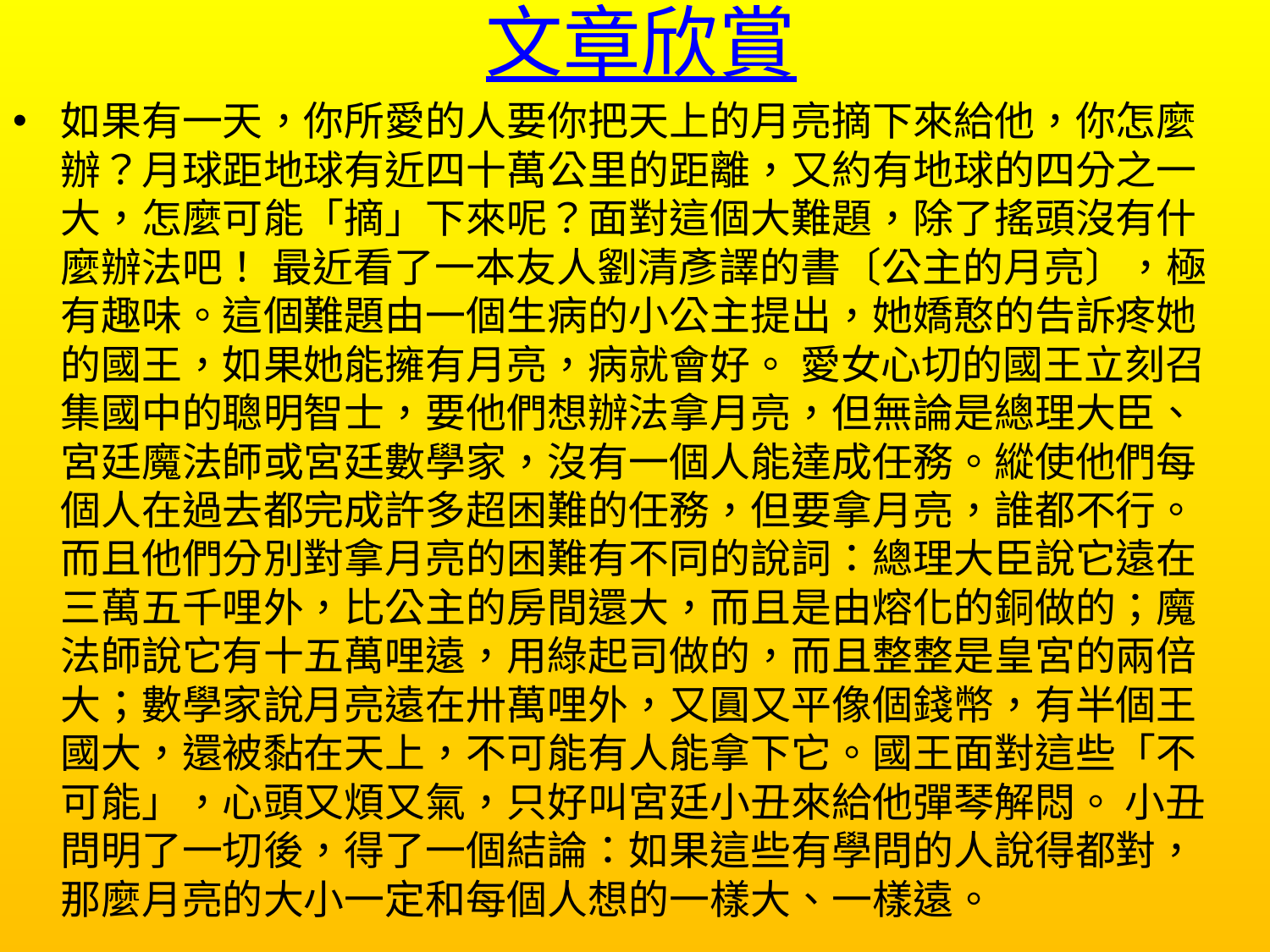

# 文章欣賞
如果有一天，你所愛的人要你把天上的月亮摘下來給他，你怎麼辦？月球距地球有近四十萬公里的距離，又約有地球的四分之一大，怎麼可能「摘」下來呢？面對這個大難題，除了搖頭沒有什麼辦法吧！ 最近看了一本友人劉清彥譯的書〔公主的月亮〕，極有趣味。這個難題由一個生病的小公主提出，她嬌憨的告訴疼她的國王，如果她能擁有月亮，病就會好。 愛女心切的國王立刻召集國中的聰明智士，要他們想辦法拿月亮，但無論是總理大臣、宮廷魔法師或宮廷數學家，沒有一個人能達成任務。縱使他們每個人在過去都完成許多超困難的任務，但要拿月亮，誰都不行。而且他們分別對拿月亮的困難有不同的說詞：總理大臣說它遠在三萬五千哩外，比公主的房間還大，而且是由熔化的銅做的；魔法師說它有十五萬哩遠，用綠起司做的，而且整整是皇宮的兩倍大；數學家說月亮遠在卅萬哩外，又圓又平像個錢幣，有半個王國大，還被黏在天上，不可能有人能拿下它。國王面對這些「不可能」，心頭又煩又氣，只好叫宮廷小丑來給他彈琴解悶。 小丑問明了一切後，得了一個結論：如果這些有學問的人說得都對，那麼月亮的大小一定和每個人想的一樣大、一樣遠。